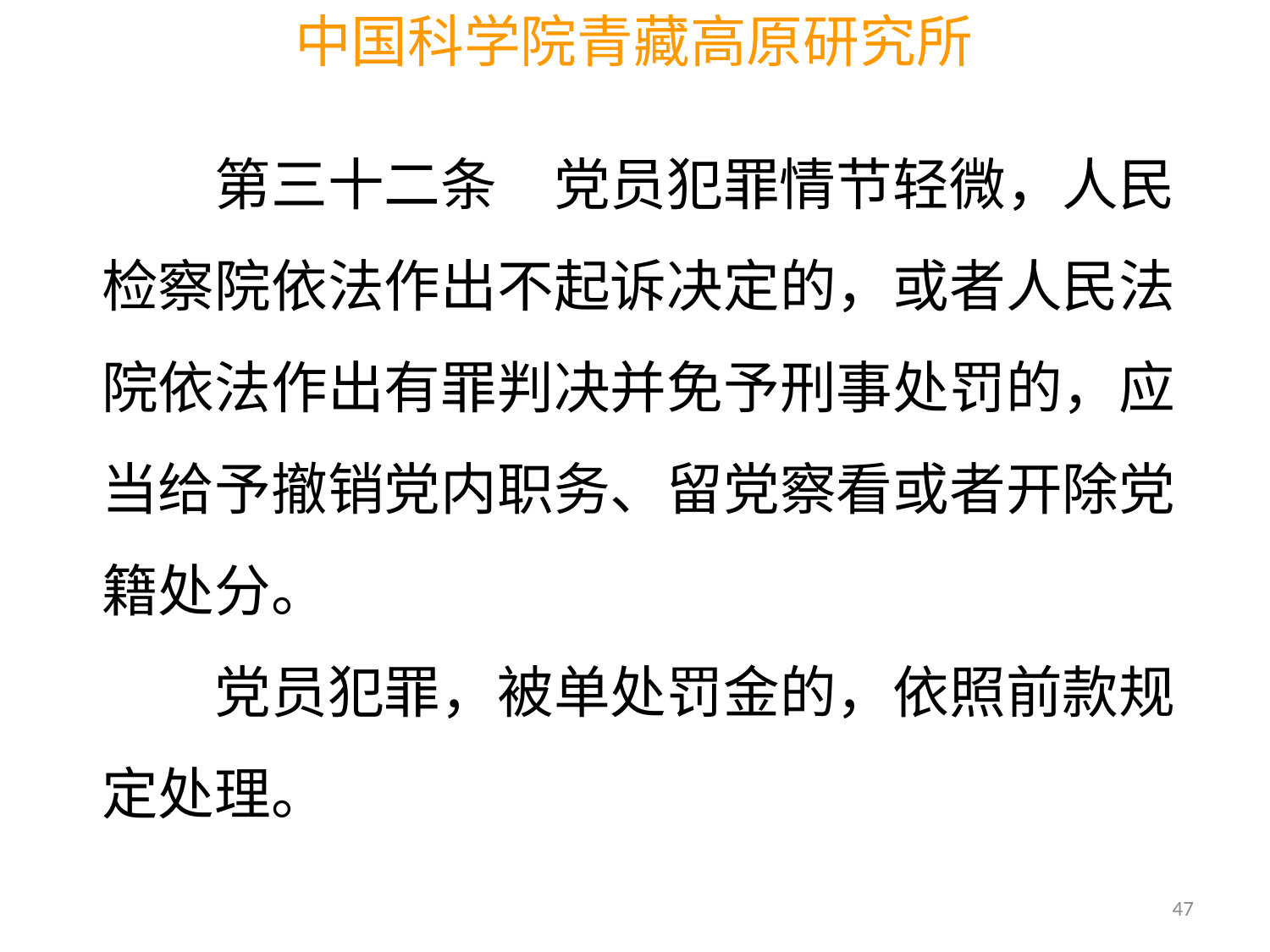

第三十二条　党员犯罪情节轻微，人民检察院依法作出不起诉决定的，或者人民法院依法作出有罪判决并免予刑事处罚的，应当给予撤销党内职务、留党察看或者开除党籍处分。
　　党员犯罪，被单处罚金的，依照前款规定处理。
47